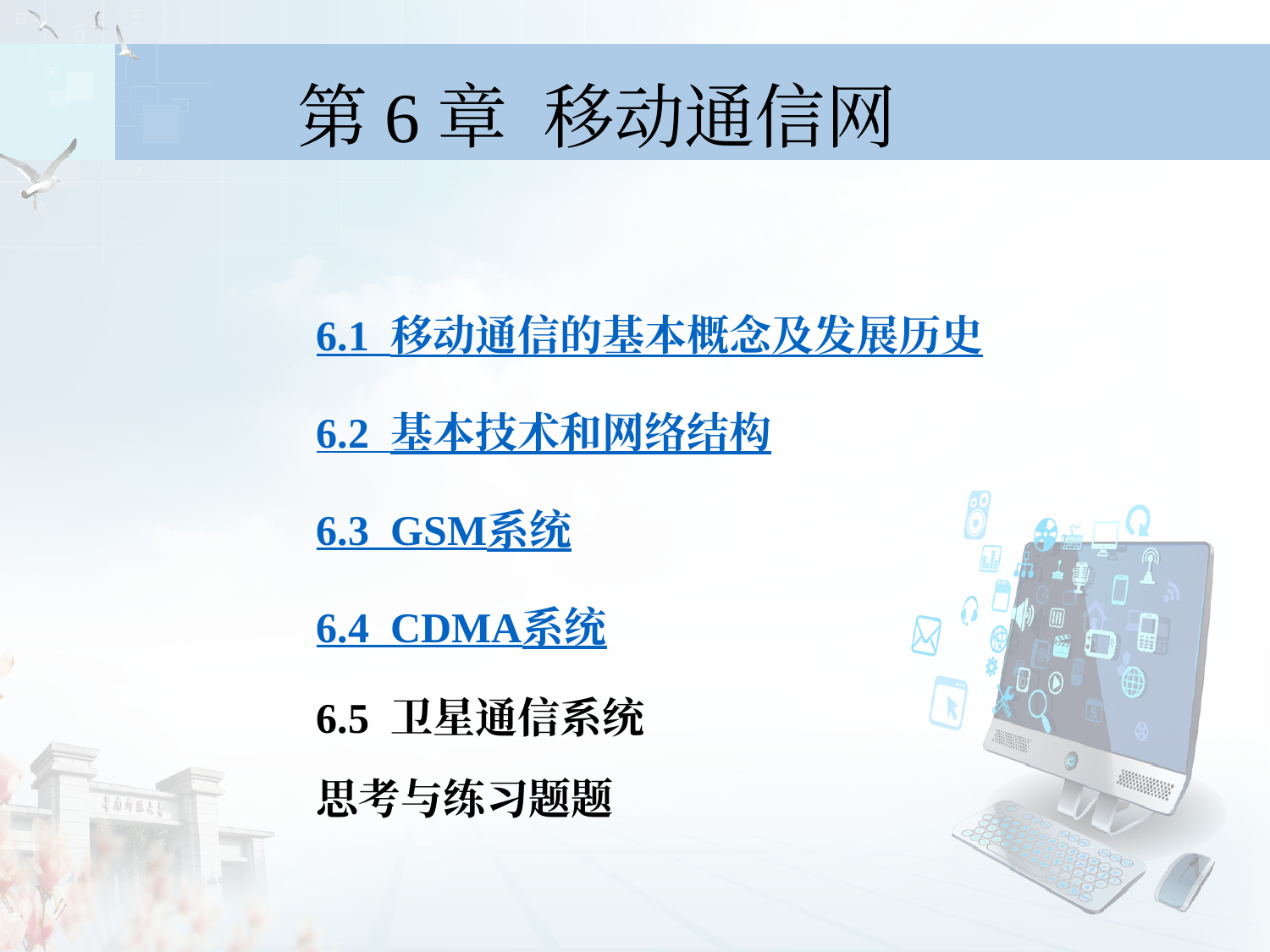

第6章  移动通信网
6.1  移动通信的基本概念及发展历史
6.2  基本技术和网络结构
6.3  GSM系统
6.4  CDMA系统
6.5 卫星通信系统
思考与练习题题